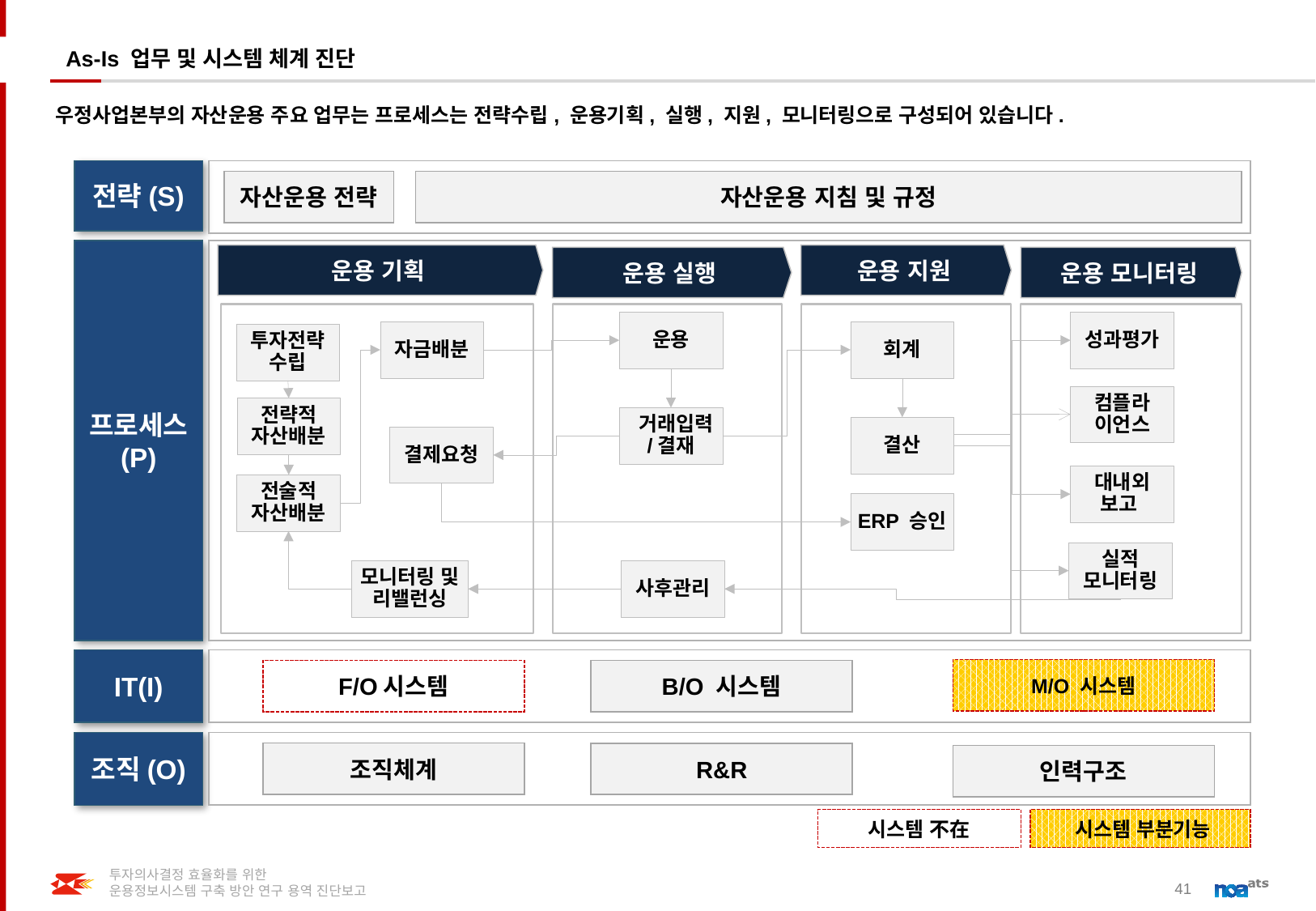

# As-Is 업무 및 시스템 체계 진단
우정사업본부의 자산운용 주요 업무는 프로세스는 전략수립, 운용기획, 실행, 지원, 모니터링으로 구성되어 있습니다.
전략(S)

자산운용 전략
자산운용 지침 및 규정
프로세스
(P)

운용 기획
운용 지원
운용 실행
운용 모니터링

운용
성과평가
자금배분
회계
투자전략 수립
컴플라
이언스
전략적
자산배분
 거래입력
/결재
결산
결제요청
대내외
보고
전술적
자산배분
ERP 승인
실적 모니터링
모니터링 및 리밸런싱
사후관리
IT(I)

M/O 시스템
F/O시스템
B/O 시스템
조직(O)

조직체계
R&R
인력구조
시스템 不在
 시스템 부분기능